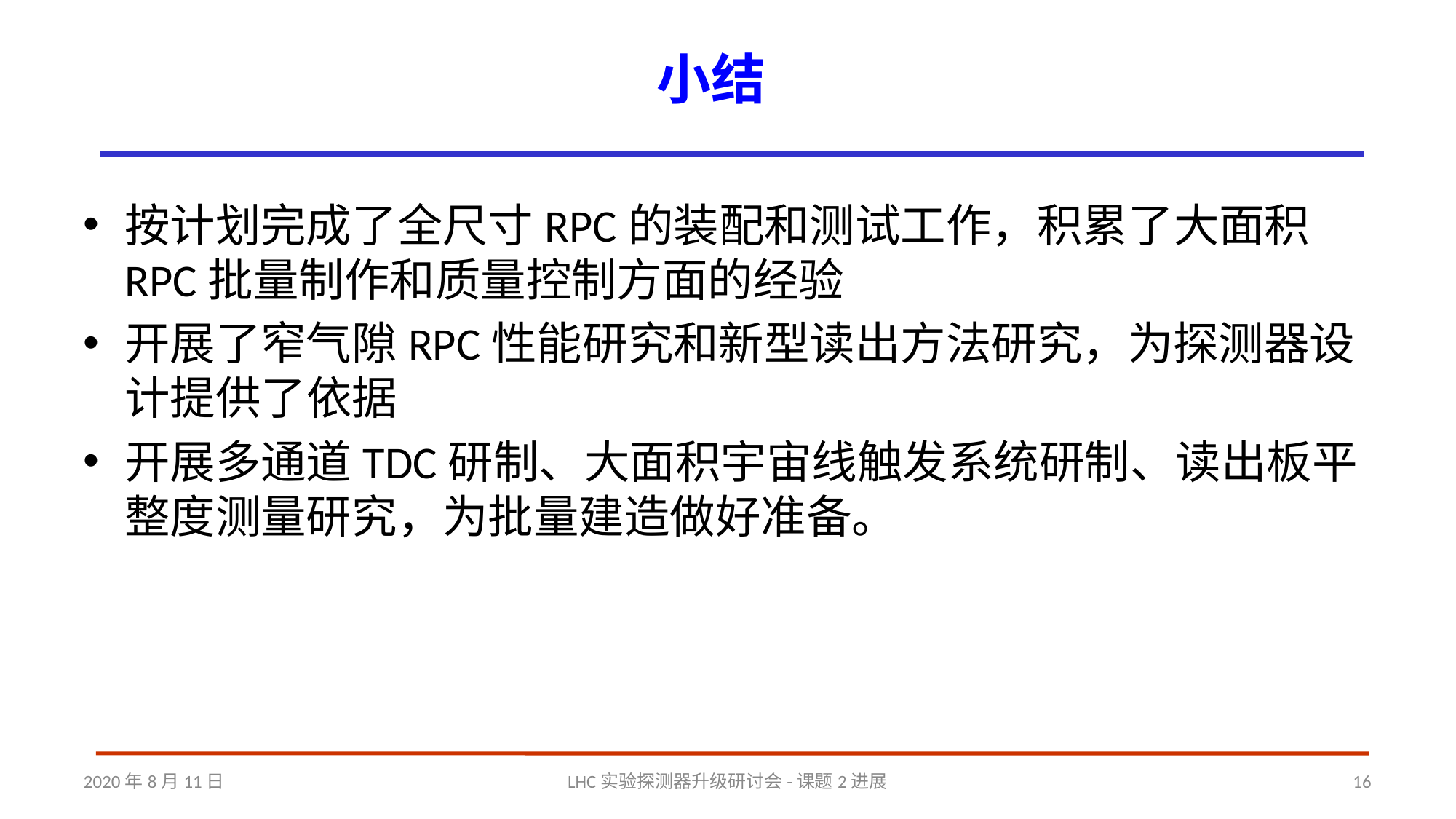

# 小结
按计划完成了全尺寸RPC的装配和测试工作，积累了大面积RPC批量制作和质量控制方面的经验
开展了窄气隙RPC性能研究和新型读出方法研究，为探测器设计提供了依据
开展多通道TDC研制、大面积宇宙线触发系统研制、读出板平整度测量研究，为批量建造做好准备。

2020年8月11日
LHC实验探测器升级研讨会-课题2进展
16